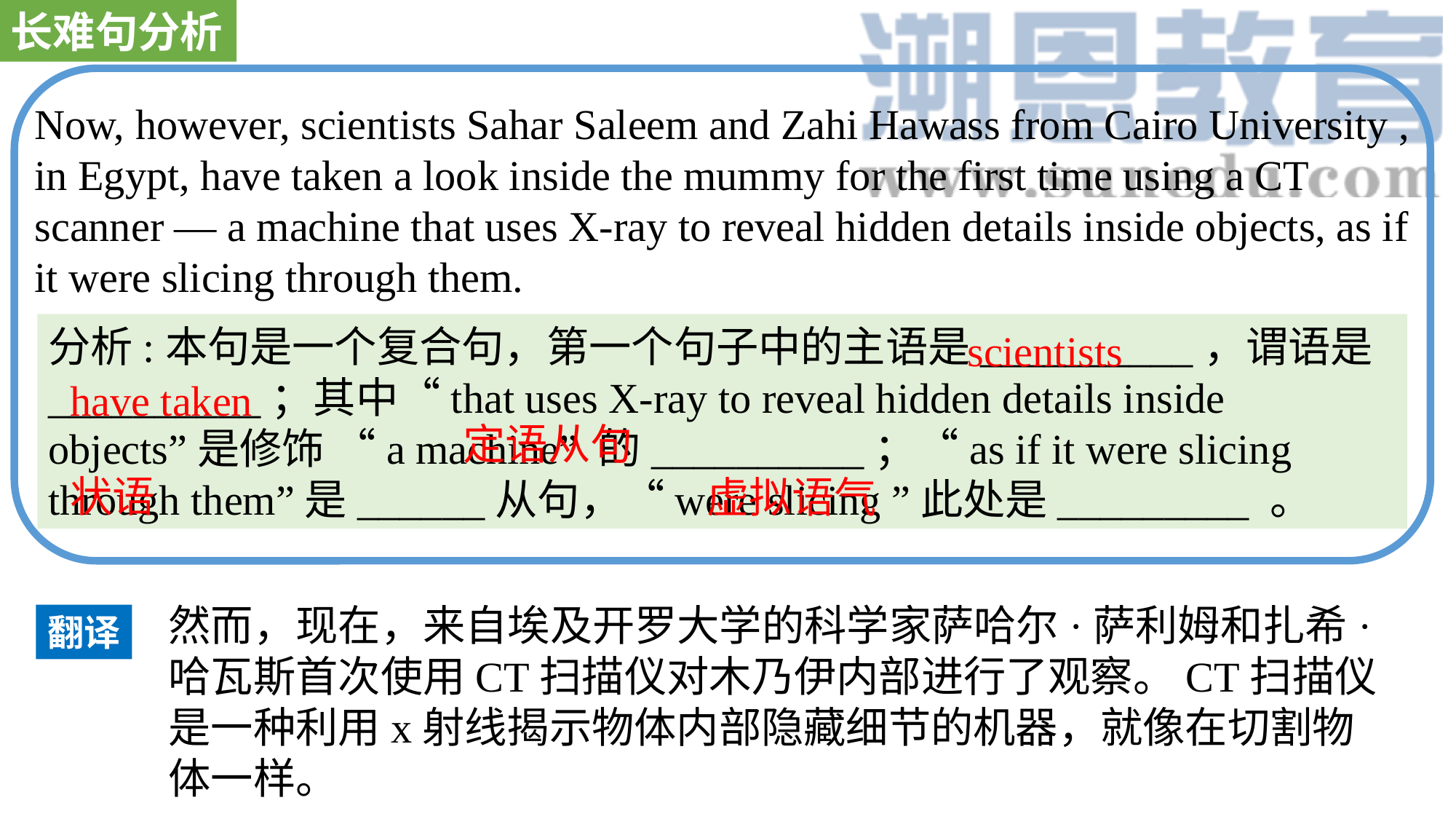

长难句分析

Now, however, scientists Sahar Saleem and Zahi Hawass from Cairo University , in Egypt, have taken a look inside the mummy for the first time using a CT scanner — a machine that uses X-ray to reveal hidden details inside objects, as if it were slicing through them.
分析:本句是一个复合句，第一个句子中的主语是__________，谓语是__________；其中“that uses X-ray to reveal hidden details inside objects”是修饰 “a machine” 的__________；“as if it were slicing through them”是______从句，“were slicing ”此处是_________ 。
 scientists
have taken
定语从句
状语
 虚拟语气
然而，现在，来自埃及开罗大学的科学家萨哈尔·萨利姆和扎希·哈瓦斯首次使用CT扫描仪对木乃伊内部进行了观察。CT扫描仪是一种利用x射线揭示物体内部隐藏细节的机器，就像在切割物体一样。
翻译